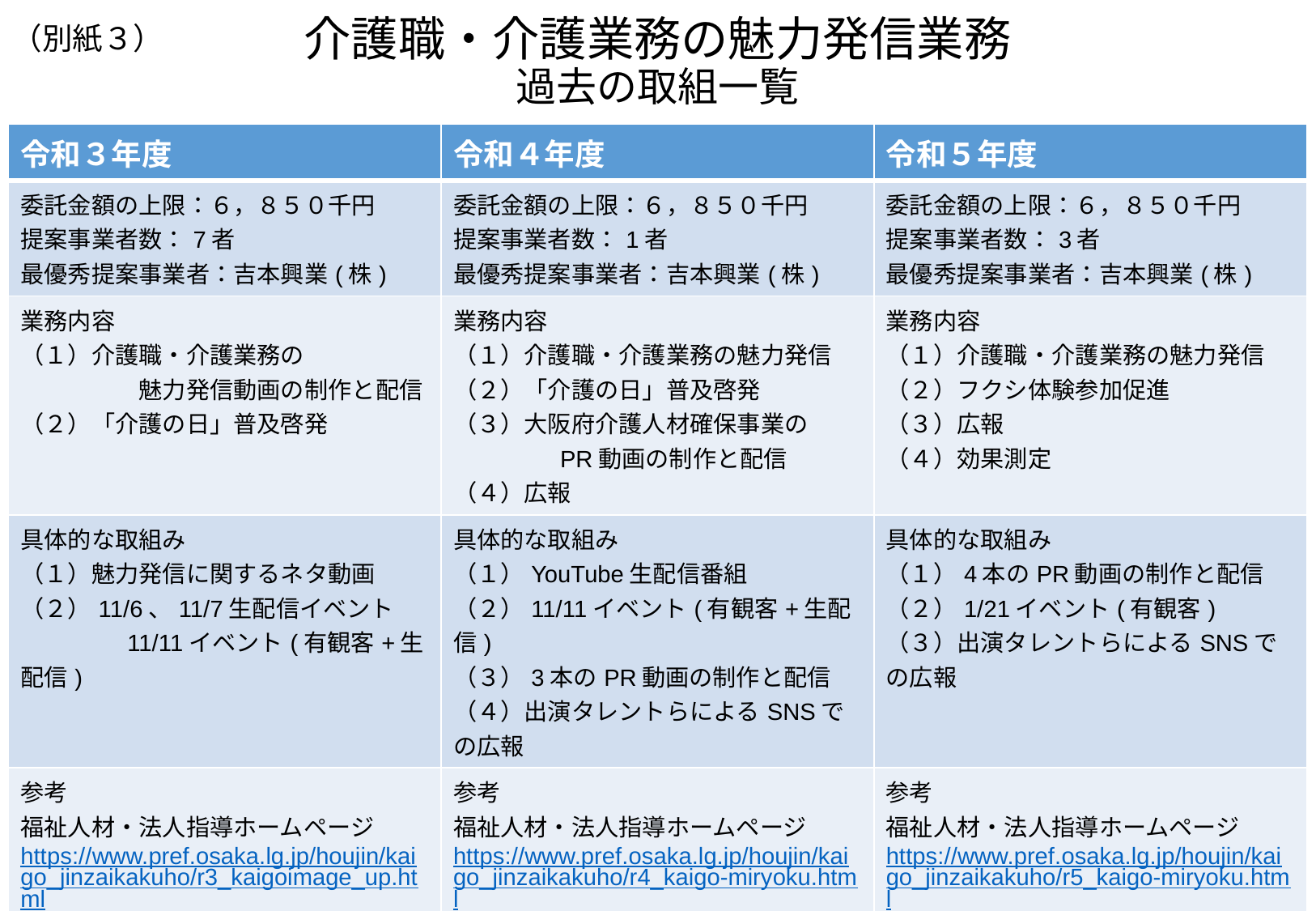

（別紙３）
# 介護職・介護業務の魅力発信業務 過去の取組一覧
| 令和３年度 | 令和４年度 | 令和５年度 |
| --- | --- | --- |
| 委託金額の上限：６，８５０千円 提案事業者数：7者 最優秀提案事業者：吉本興業(株) | 委託金額の上限：６，８５０千円 提案事業者数：1者 最優秀提案事業者：吉本興業(株) | 委託金額の上限：６，８５０千円 提案事業者数：3者 最優秀提案事業者：吉本興業(株) |
| 業務内容 （１）介護職・介護業務の 　　　　　魅力発信動画の制作と配信 （２）「介護の日」普及啓発 | 業務内容 （１）介護職・介護業務の魅力発信 （２）「介護の日」普及啓発 （３）大阪府介護人材確保事業の 　　　　 PR動画の制作と配信 （４）広報 | 業務内容 （１）介護職・介護業務の魅力発信 （２）フクシ体験参加促進 （３）広報 （４）効果測定 |
| 具体的な取組み （１）魅力発信に関するネタ動画 （２）11/6、11/7生配信イベント 　　　　 11/11イベント(有観客+生配信) | 具体的な取組み （１）YouTube生配信番組 （２）11/11イベント(有観客+生配信) （３）3本のPR動画の制作と配信 （４）出演タレントらによるSNSでの広報 | 具体的な取組み （１）4本のPR動画の制作と配信 （２）1/21イベント(有観客) （３）出演タレントらによるSNSでの広報 |
| 参考 福祉人材・法人指導ホームページ https://www.pref.osaka.lg.jp/houjin/kaigo\_jinzaikakuho/r3\_kaigoimage\_up.html ※「介護の日」ブルーライトアップ及び市町村の取組み紹介は府が独自で実施。 | 参考 福祉人材・法人指導ホームページ https://www.pref.osaka.lg.jp/houjin/kaigo\_jinzaikakuho/r4\_kaigo-miryoku.html ※「介護の日」ブルーライトアップ及び市町村の取組み紹介は府が独自で実施。 | 参考 福祉人材・法人指導ホームページ https://www.pref.osaka.lg.jp/houjin/kaigo\_jinzaikakuho/r5\_kaigo-miryoku.html ※「介護の日」ブルーライトアップ及び市町村の取組み紹介は府が独自で実施。 |